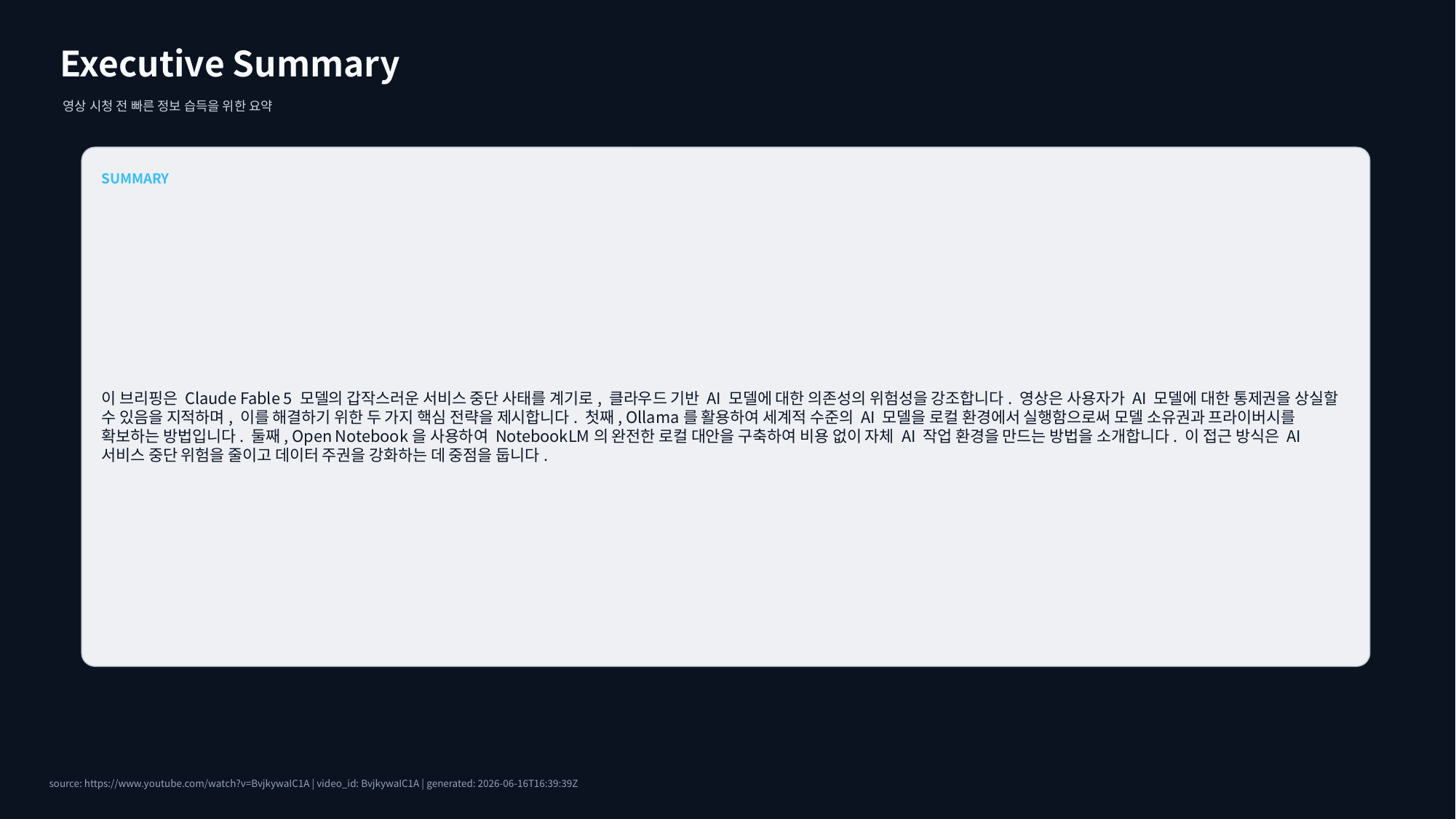

Executive Summary
영상 시청 전 빠른 정보 습득을 위한 요약

SUMMARY
이 브리핑은 Claude Fable 5 모델의 갑작스러운 서비스 중단 사태를 계기로, 클라우드 기반 AI 모델에 대한 의존성의 위험성을 강조합니다. 영상은 사용자가 AI 모델에 대한 통제권을 상실할 수 있음을 지적하며, 이를 해결하기 위한 두 가지 핵심 전략을 제시합니다. 첫째, Ollama를 활용하여 세계적 수준의 AI 모델을 로컬 환경에서 실행함으로써 모델 소유권과 프라이버시를 확보하는 방법입니다. 둘째, Open Notebook을 사용하여 NotebookLM의 완전한 로컬 대안을 구축하여 비용 없이 자체 AI 작업 환경을 만드는 방법을 소개합니다. 이 접근 방식은 AI 서비스 중단 위험을 줄이고 데이터 주권을 강화하는 데 중점을 둡니다.
source: https://www.youtube.com/watch?v=BvjkywaIC1A | video_id: BvjkywaIC1A | generated: 2026-06-16T16:39:39Z